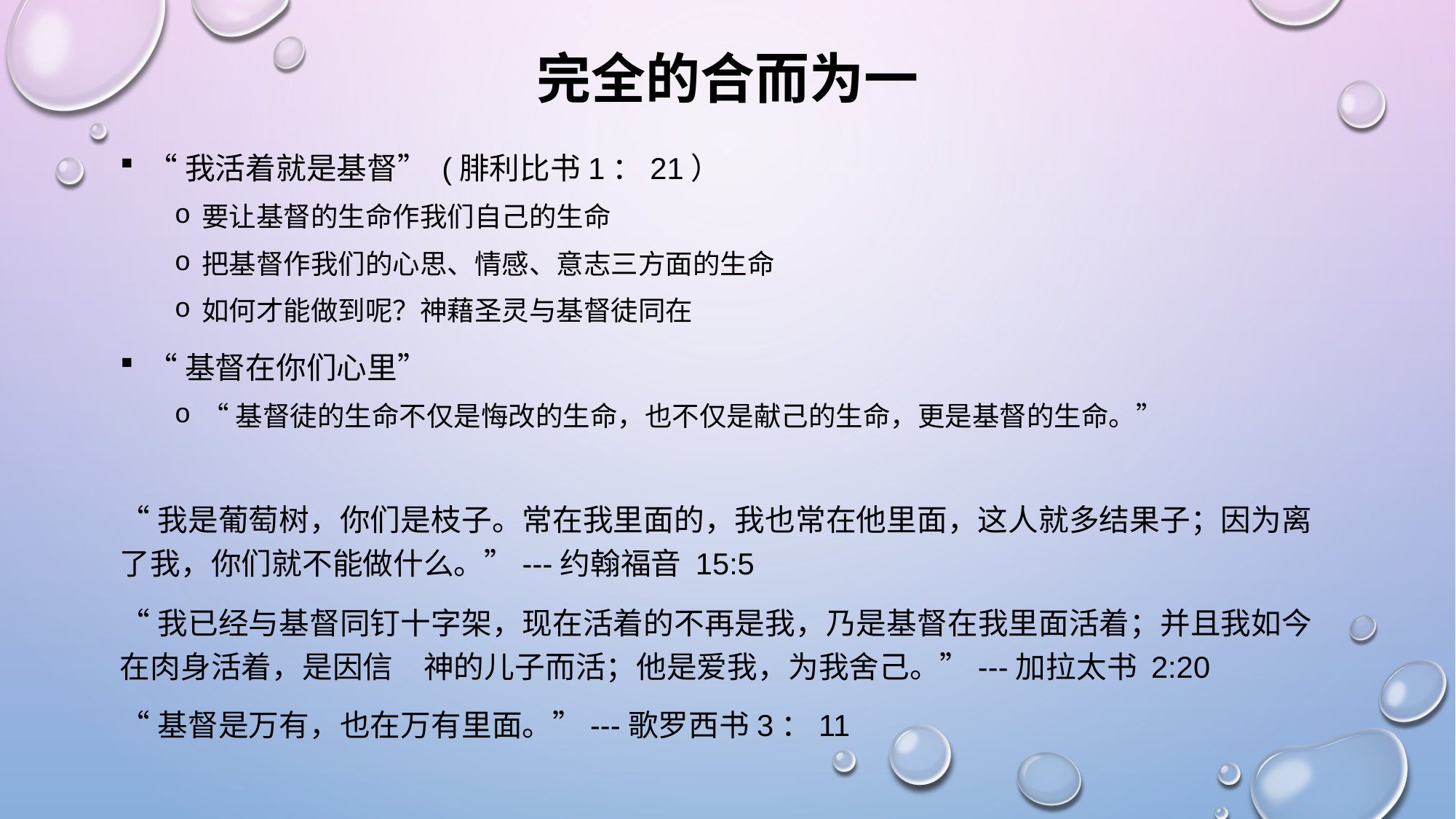

# 完全的合而为一
“我活着就是基督” (腓利比书1：21）
要让基督的生命作我们自己的生命
把基督作我们的心思、情感、意志三方面的生命
如何才能做到呢？神藉圣灵与基督徒同在
“基督在你们心里”
“基督徒的生命不仅是悔改的生命，也不仅是献己的生命，更是基督的生命。”

“我是葡萄树，你们是枝子。常在我里面的，我也常在他里面，这人就多结果子；因为离了我，你们就不能做什么。”---约翰福音 15:5
“我已经与基督同钉十字架，现在活着的不再是我，乃是基督在我里面活着；并且我如今在肉身活着，是因信　神的儿子而活；他是爱我，为我舍己。”---加拉太书 2:20
“基督是万有，也在万有里面。”---歌罗西书3：11